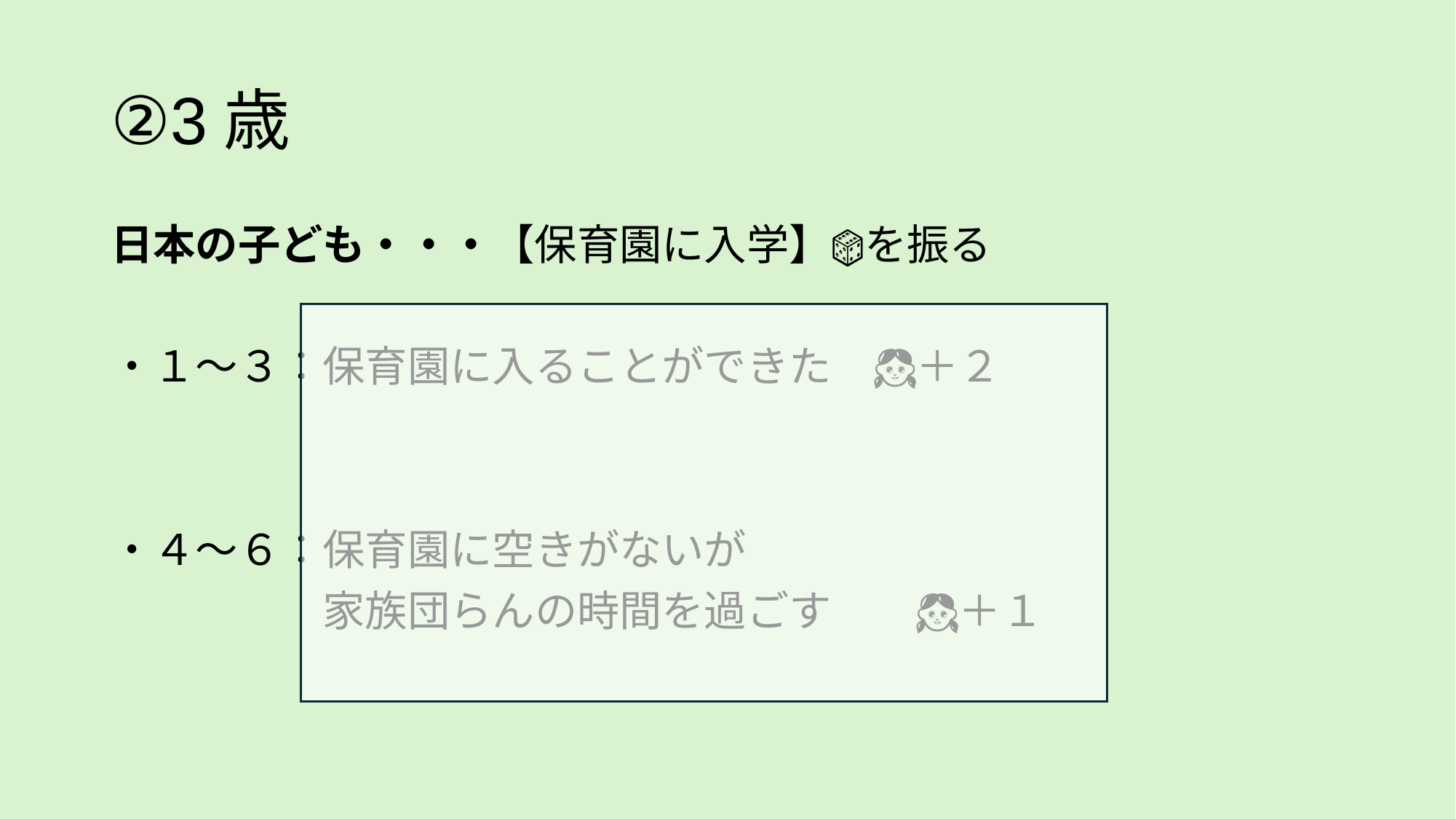

# ②3歳
日本の子ども・・・【保育園に入学】🎲を振る

・１～３：保育園に入ることができた　👧＋２

・４～６：保育園に空きがないが
　　　　　家族団らんの時間を過ごす　　👧＋１